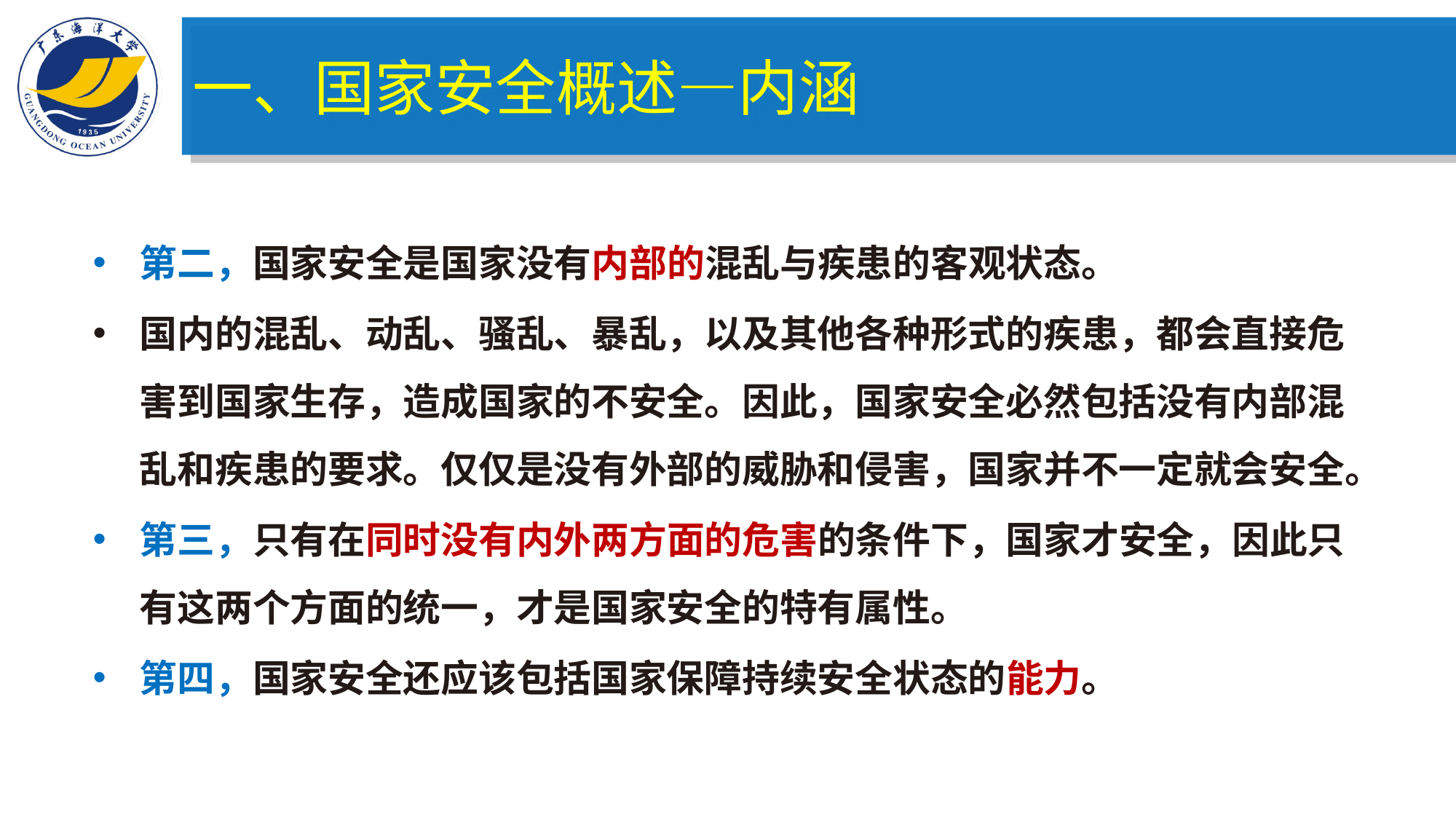

一、国家安全概述—内涵
第二，国家安全是国家没有内部的混乱与疾患的客观状态。
国内的混乱、动乱、骚乱、暴乱，以及其他各种形式的疾患，都会直接危害到国家生存，造成国家的不安全。因此，国家安全必然包括没有内部混乱和疾患的要求。仅仅是没有外部的威胁和侵害，国家并不一定就会安全。
第三，只有在同时没有内外两方面的危害的条件下，国家才安全，因此只有这两个方面的统一，才是国家安全的特有属性。
第四，国家安全还应该包括国家保障持续安全状态的能力。